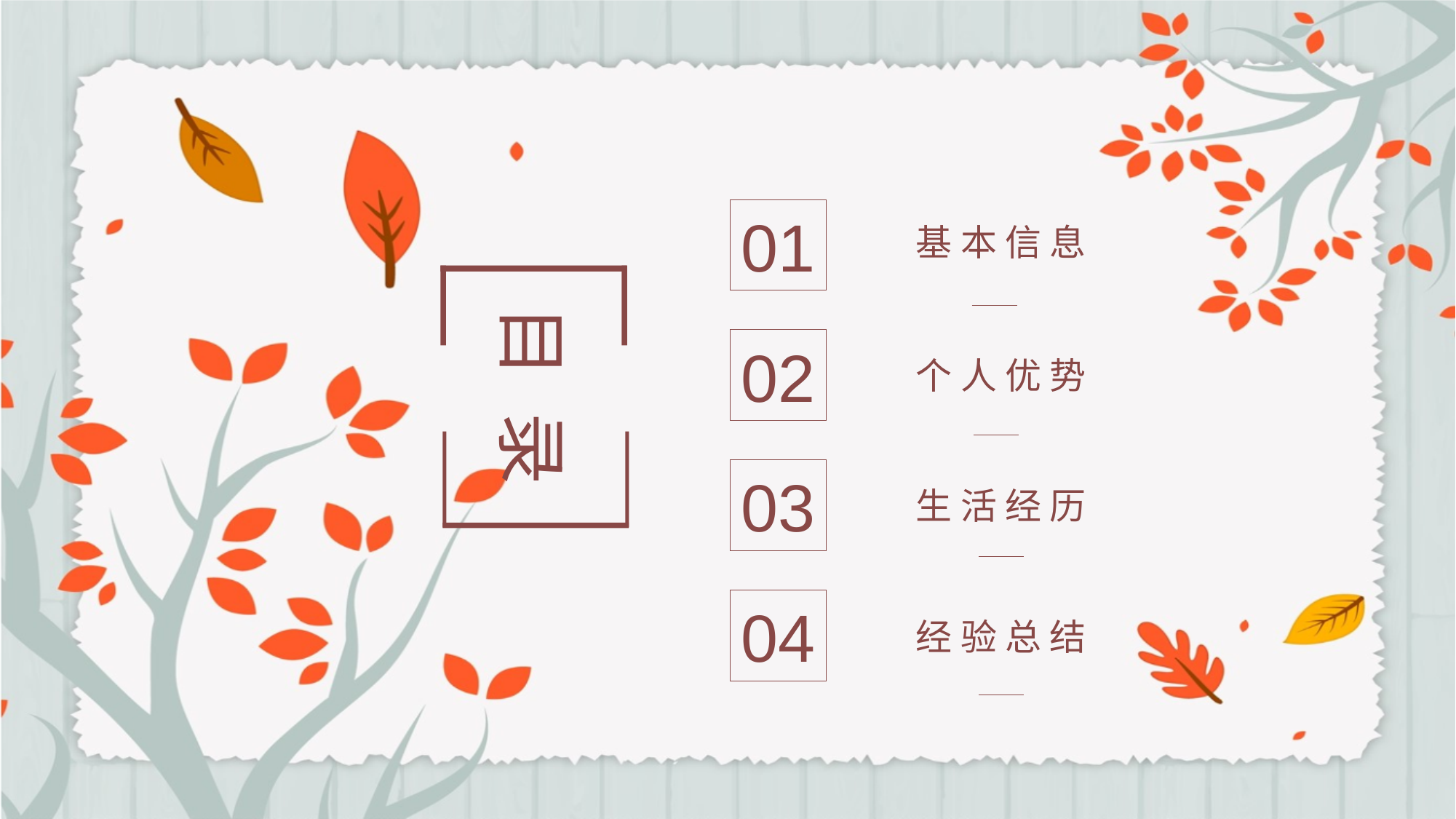

01
基 本 信 息
目 录

02
个 人 优 势
03
生 活 经 历
04
经 验 总 结